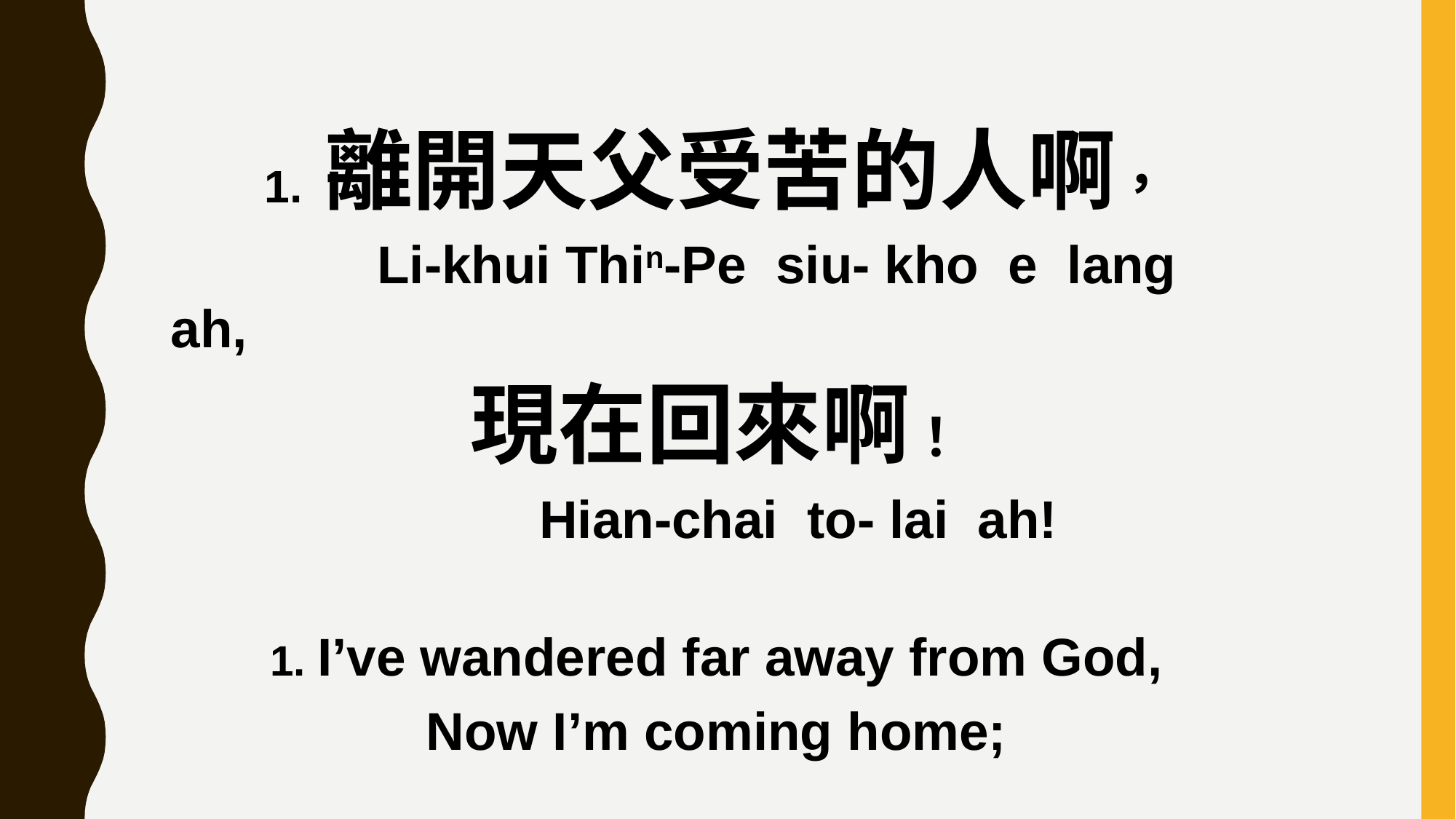

1. 離開天父受苦的人啊，
              Li-khui Thin-Pe  siu- kho  e  lang  ah,
現在回來啊！
                         Hian-chai  to- lai  ah!

1. I’ve wandered far away from God,
Now I’m coming home;